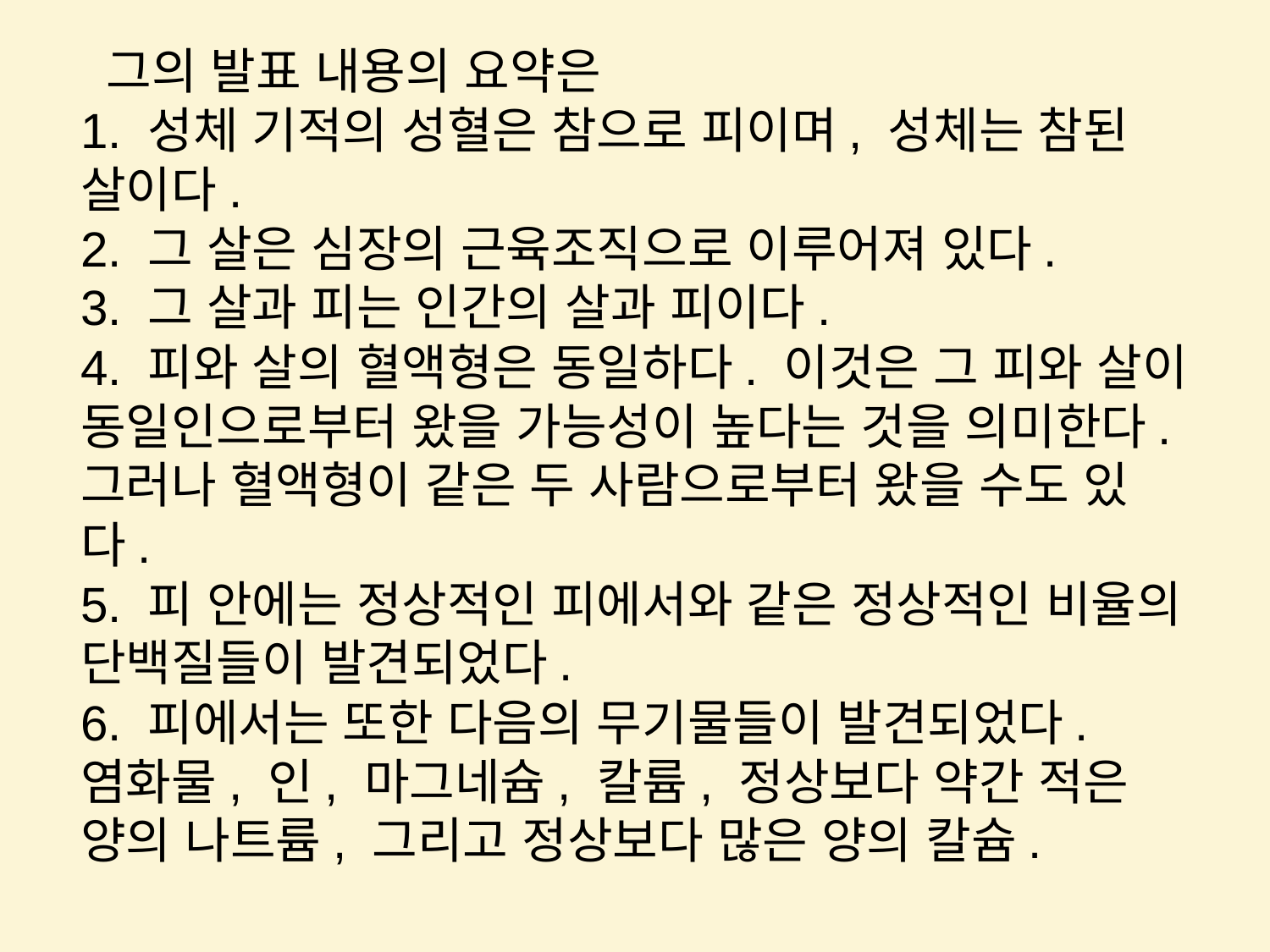

그의 발표 내용의 요약은
1. 성체 기적의 성혈은 참으로 피이며, 성체는 참된 살이다.
2. 그 살은 심장의 근육조직으로 이루어져 있다.
3. 그 살과 피는 인간의 살과 피이다.
4. 피와 살의 혈액형은 동일하다. 이것은 그 피와 살이 동일인으로부터 왔을 가능성이 높다는 것을 의미한다. 그러나 혈액형이 같은 두 사람으로부터 왔을 수도 있다.
5. 피 안에는 정상적인 피에서와 같은 정상적인 비율의 단백질들이 발견되었다.
6. 피에서는 또한 다음의 무기물들이 발견되었다. 염화물, 인, 마그네슘, 칼륨, 정상보다 약간 적은 양의 나트륨, 그리고 정상보다 많은 양의 칼슘.